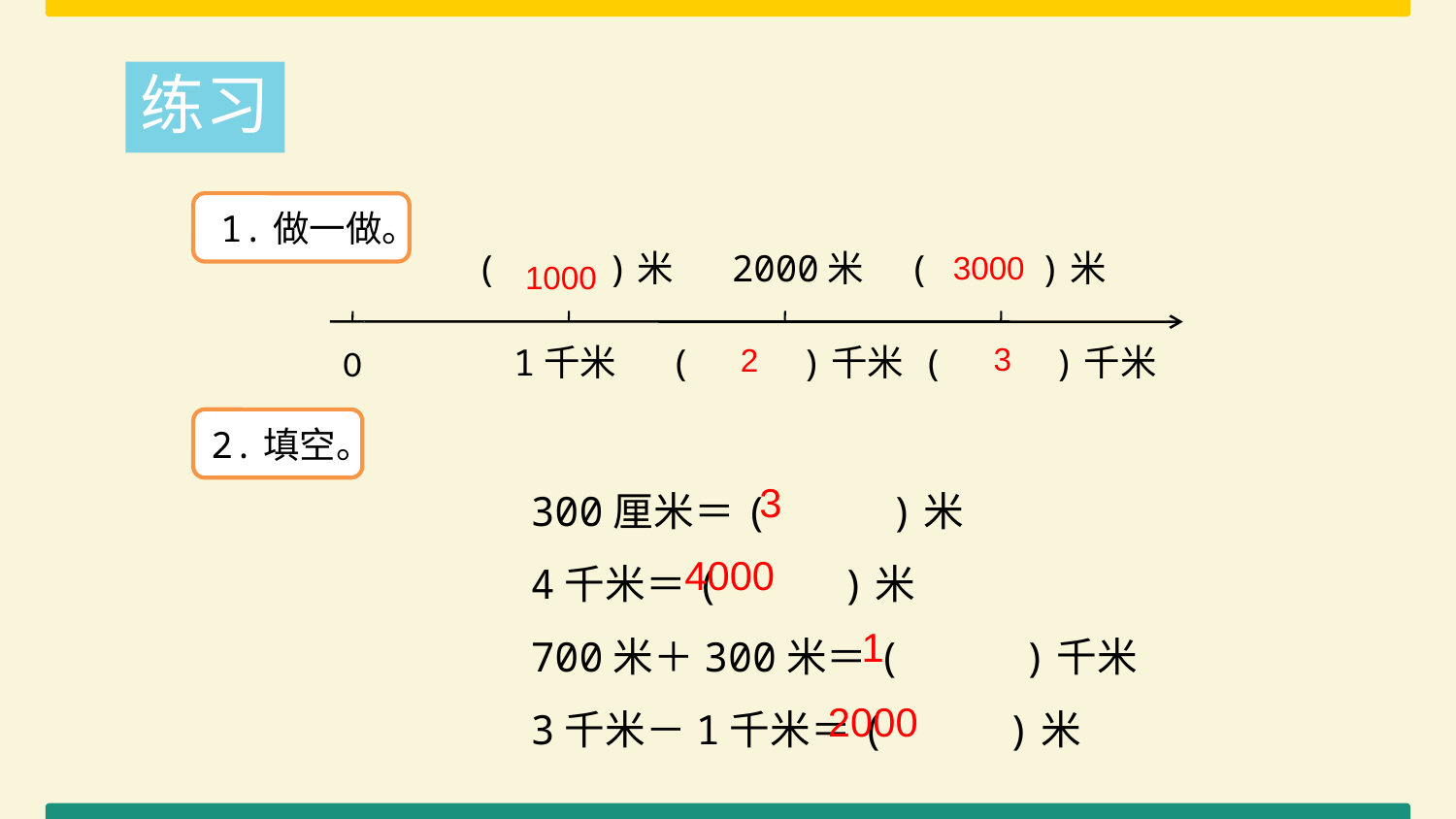

练习

1.做一做。
(     )米
2000米
(     )米
1千米
(     )千米
(     )千米
0
3000
1000
3
2
2.填空。
   300厘米＝(     )米
   4千米＝(     )米
   700米＋300米＝(     )千米
   3千米－1千米＝(     )米
3
4000
1
2000